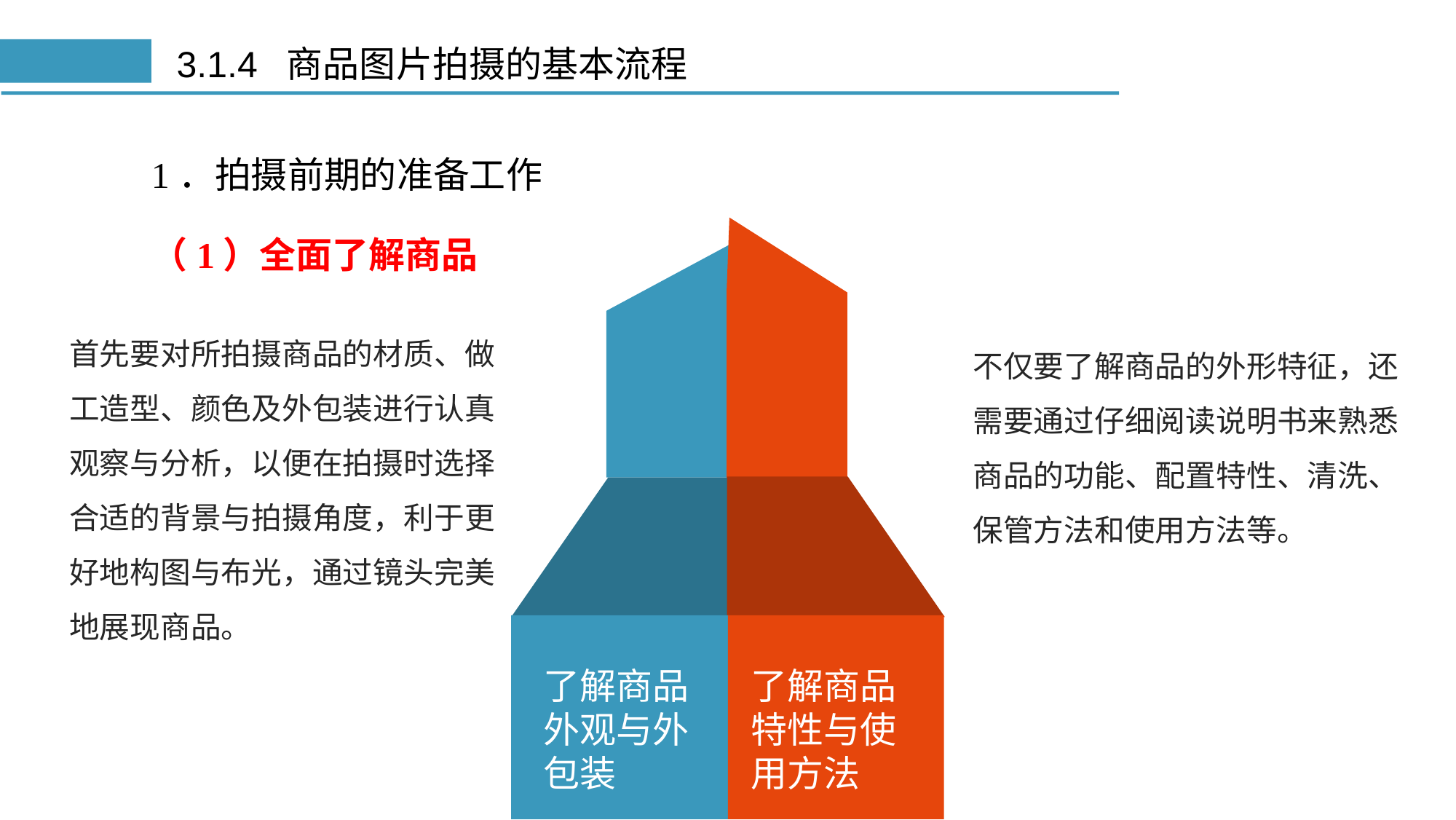

# 3.1.4  商品图片拍摄的基本流程
1．拍摄前期的准备工作

（1）全面了解商品

首先要对所拍摄商品的材质、做工造型、颜色及外包装进行认真观察与分析，以便在拍摄时选择合适的背景与拍摄角度，利于更好地构图与布光，通过镜头完美地展现商品。
不仅要了解商品的外形特征，还需要通过仔细阅读说明书来熟悉商品的功能、配置特性、清洗、保管方法和使用方法等。

了解商品外观与外包装
了解商品特性与使用方法